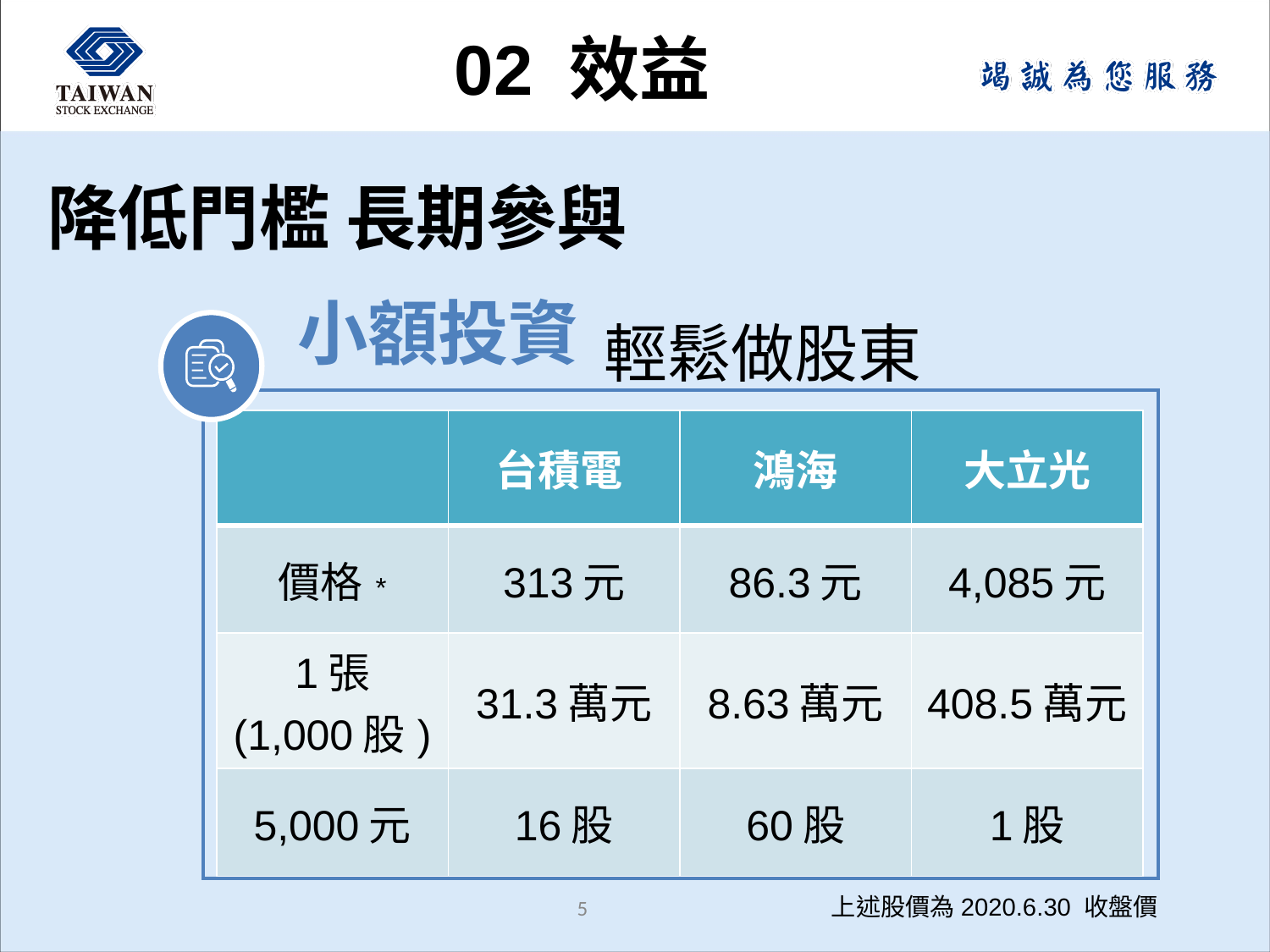

02 效益
# 降低門檻 長期參與
輕鬆做股東
小額投資

|  | 台積電 | 鴻海 | 大立光 |
| --- | --- | --- | --- |
| 價格\* | 313元 | 86.3元 | 4,085元 |
| 1張 (1,000股) | 31.3萬元 | 8.63萬元 | 408.5萬元 |
| 5,000元 | 16股 | 60股 | 1股 |
5
上述股價為2020.6.30 收盤價